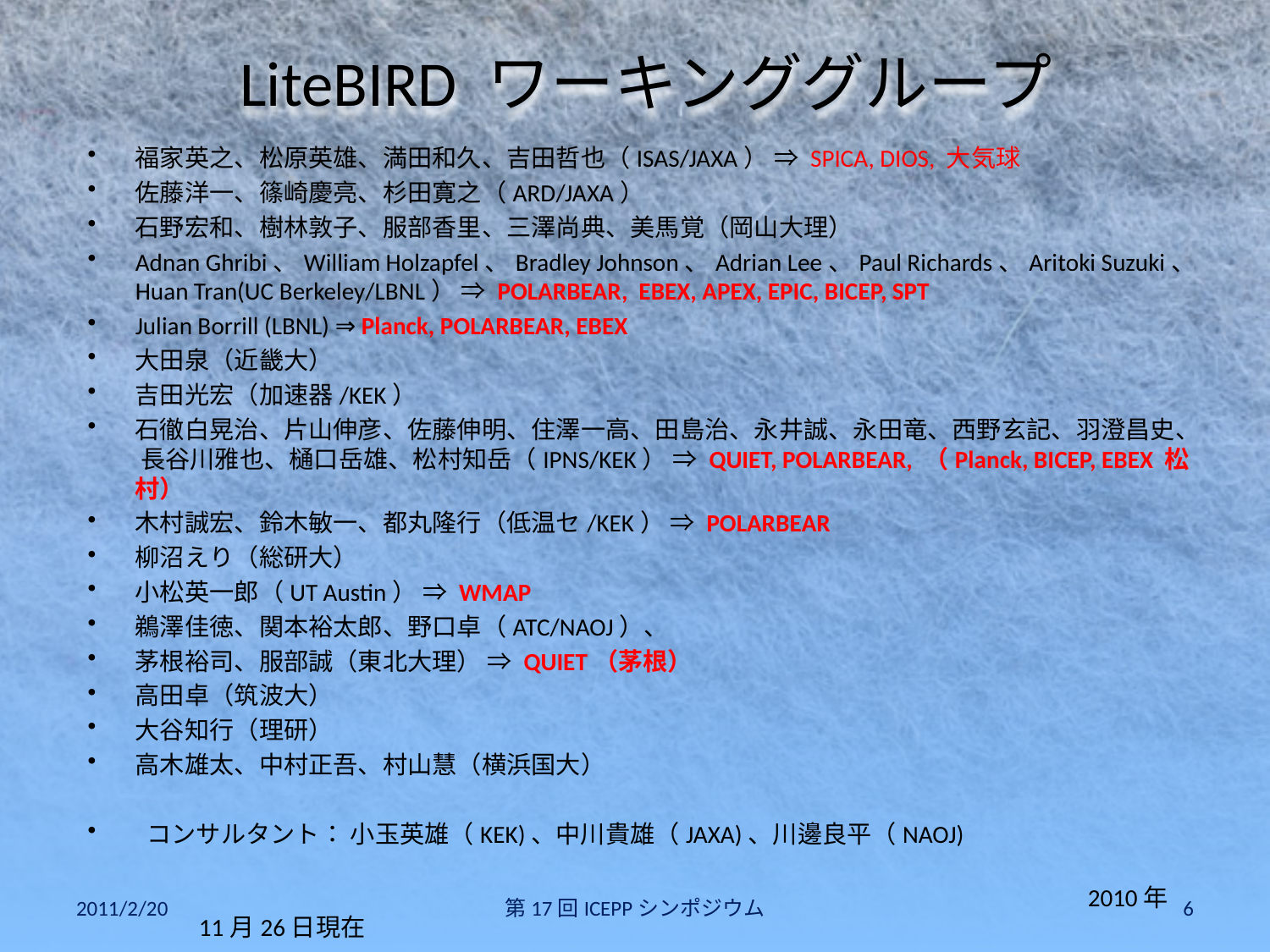

LiteBIRD ワーキンググループ
福家英之、松原英雄、満田和久、吉田哲也（ISAS/JAXA） ⇒ SPICA, DIOS, 大気球
佐藤洋一、篠崎慶亮、杉田寛之（ARD/JAXA）
石野宏和、樹林敦子、服部香里、三澤尚典、美馬覚（岡山大理）
Adnan Ghribi、William Holzapfel、Bradley Johnson、Adrian Lee、Paul Richards、Aritoki Suzuki、 Huan Tran(UC Berkeley/LBNL） ⇒ POLARBEAR,  EBEX, APEX, EPIC, BICEP, SPT
Julian Borrill (LBNL) ⇒ Planck, POLARBEAR, EBEX
大田泉（近畿大）
吉田光宏（加速器/KEK）
石徹白晃治、片山伸彦、佐藤伸明、住澤一高、田島治、永井誠、永田竜、西野玄記、羽澄昌史、 長谷川雅也、樋口岳雄、松村知岳（IPNS/KEK） ⇒ QUIET, POLARBEAR, （Planck, BICEP, EBEX 松村）
木村誠宏、鈴木敏一、都丸隆行（低温セ/KEK） ⇒ POLARBEAR
柳沼えり（総研大）
小松英一郎（UT Austin） ⇒ WMAP
鵜澤佳徳、関本裕太郎、野口卓（ATC/NAOJ）、
茅根裕司、服部誠（東北大理） ⇒ QUIET（茅根）
高田卓（筑波大）
大谷知行（理研）
高木雄太、中村正吾、村山慧（横浜国大）

 コンサルタント： 小玉英雄（KEK)、中川貴雄（JAXA)、川邊良平（NAOJ)
															2010年11月26日現在
2011/2/20
第17回ICEPPシンポジウム
6